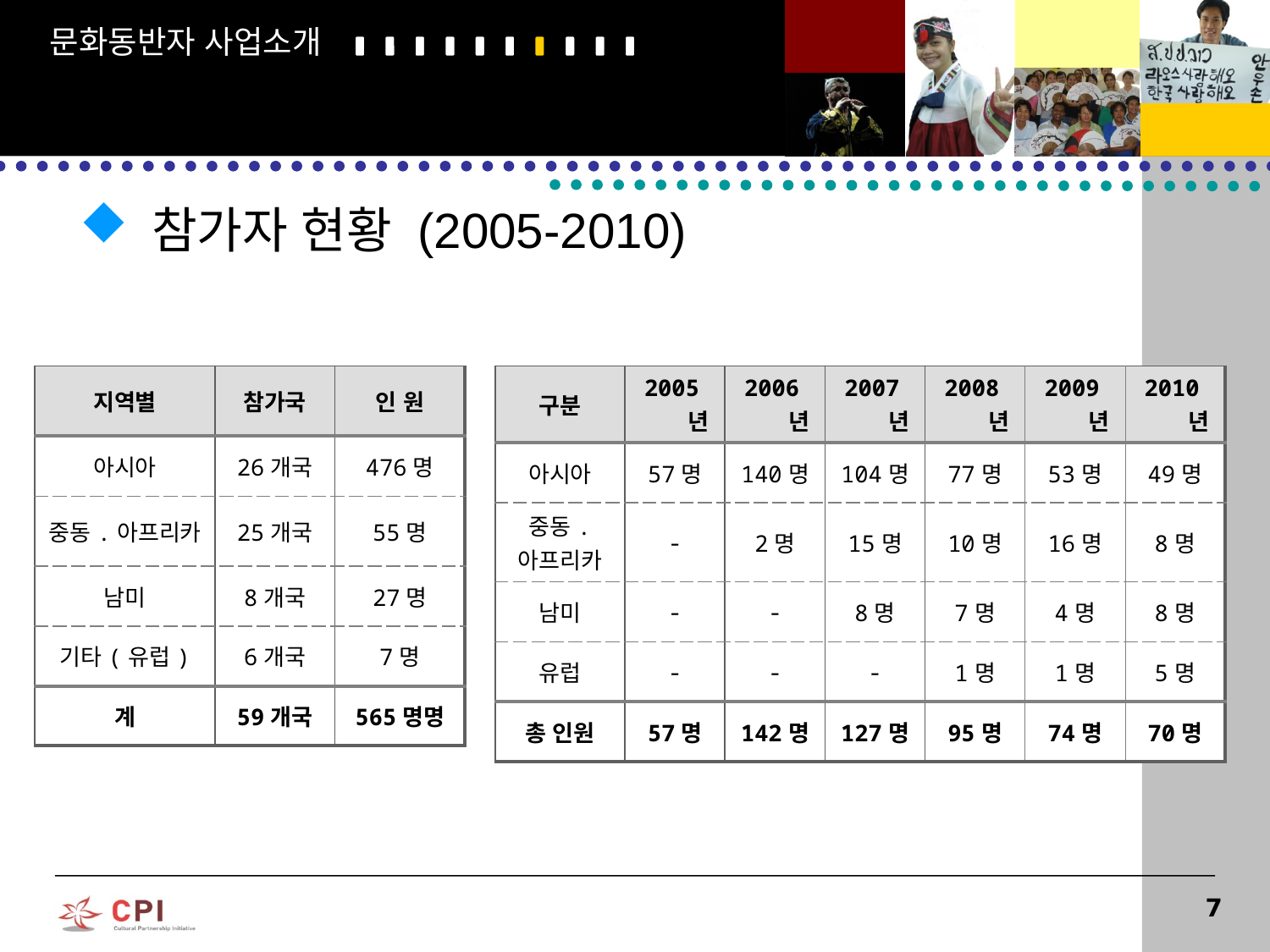

문화동반자 사업소개

 참가자 현황 (2005-2010)
| 지역별 | 참가국 | 인 원 |
| --- | --- | --- |
| 아시아 | 26개국 | 476명 |
| 중동.아프리카 | 25개국 | 55명 |
| 남미 | 8개국 | 27명 |
| 기타(유럽) | 6개국 | 7명 |
| 계 | 59개국 | 565명명 |
| 구분 | 2005년 | 2006년 | 2007년 | 2008년 | 2009년 | 2010년 |
| --- | --- | --- | --- | --- | --- | --- |
| 아시아 | 57명 | 140명 | 104명 | 77명 | 53명 | 49명 |
| 중동. 아프리카 | - | 2명 | 15명 | 10명 | 16명 | 8명 |
| 남미 | - | - | 8명 | 7명 | 4명 | 8명 |
| 유럽 | - | - | - | 1명 | 1명 | 5명 |
| 총 인원 | 57명 | 142명 | 127명 | 95명 | 74명 | 70명 |
7